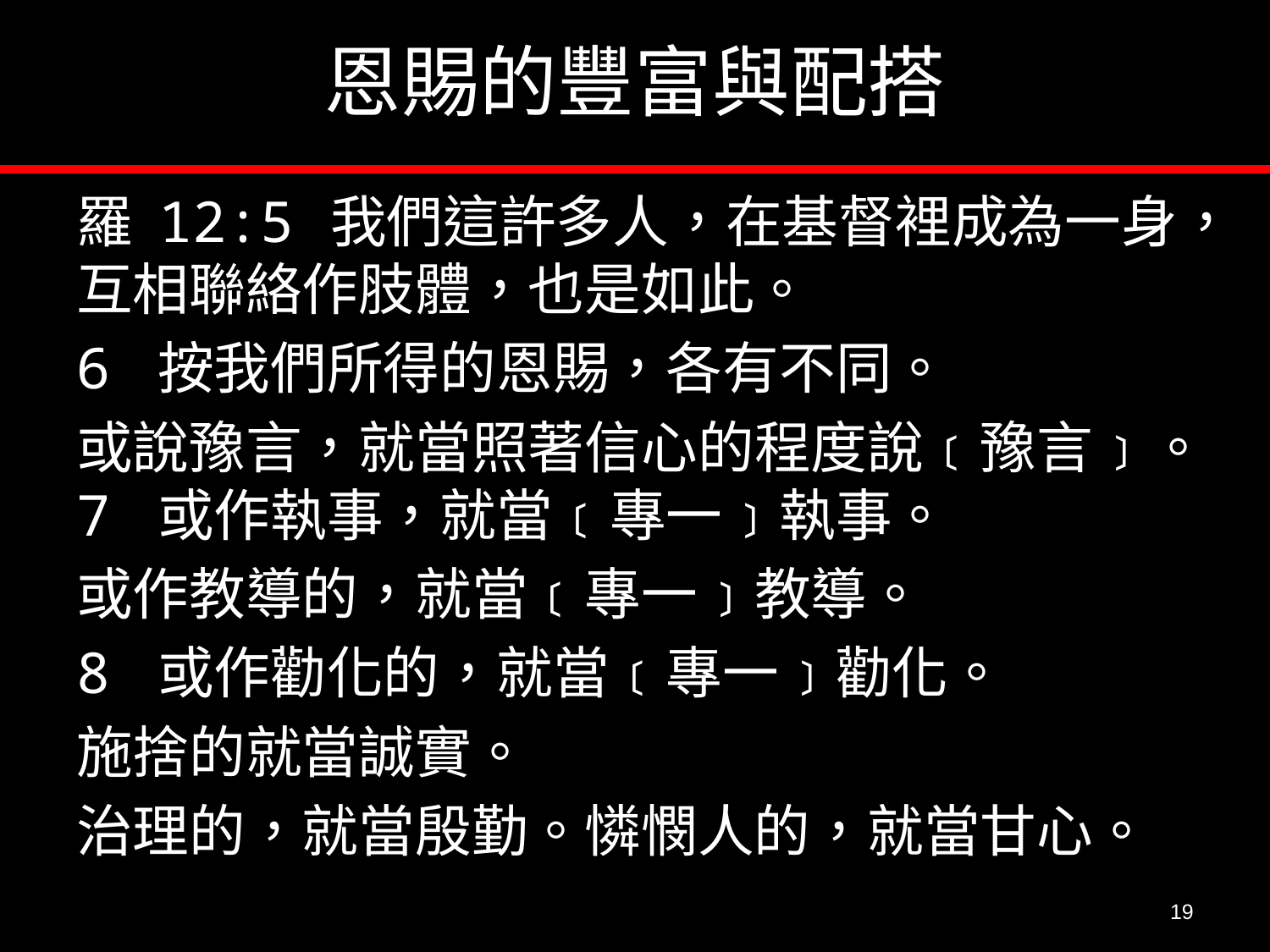

# 恩賜的豐富與配搭
羅 12:5	我們這許多人，在基督裡成為一身，互相聯絡作肢體，也是如此。
6 按我們所得的恩賜，各有不同。
或說豫言，就當照著信心的程度說﹝豫言﹞。7 或作執事，就當﹝專一﹞執事。
或作教導的，就當﹝專一﹞教導。
8 或作勸化的，就當﹝專一﹞勸化。
施捨的就當誠實。
治理的，就當殷勤。憐憫人的，就當甘心。

19